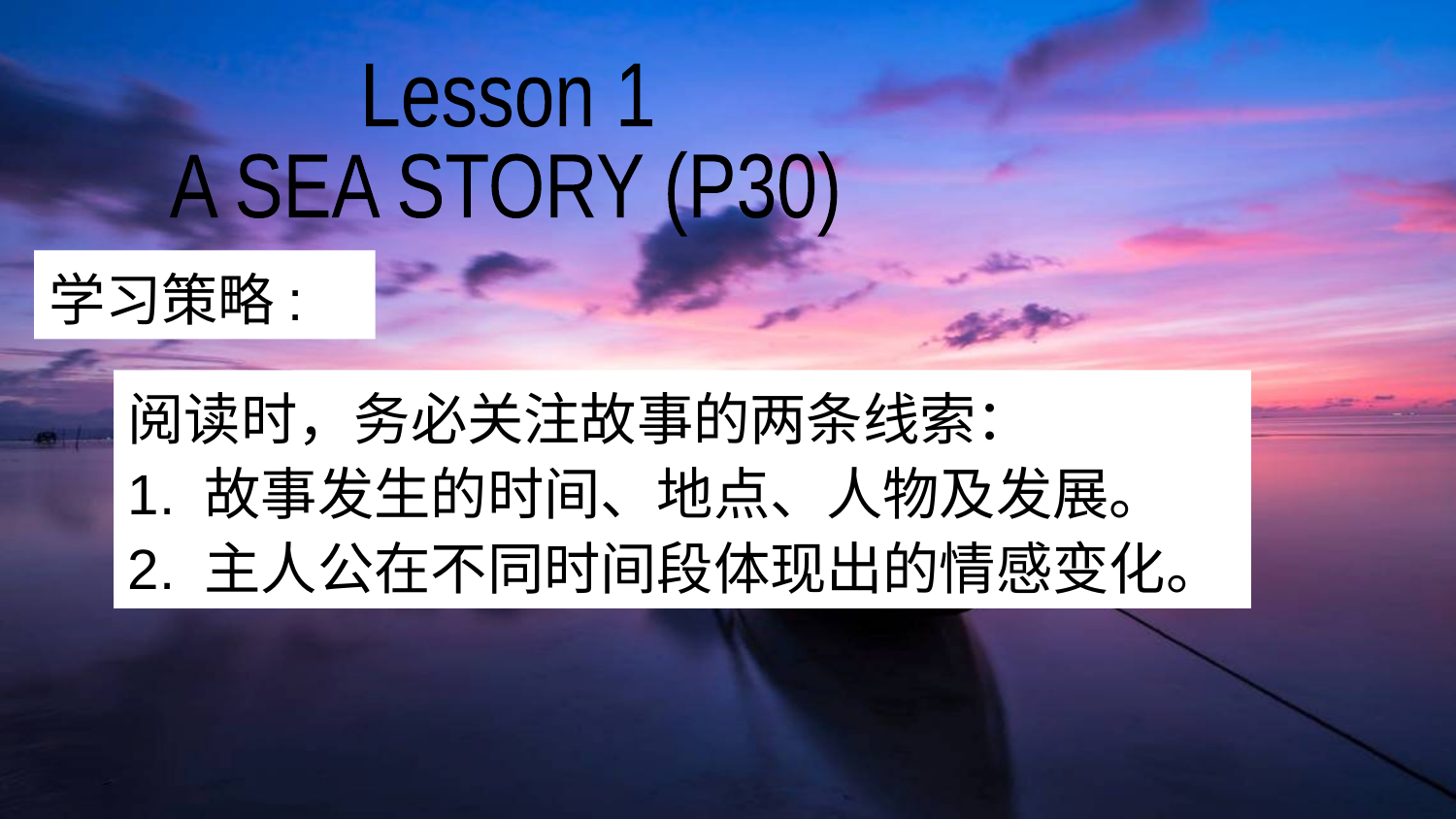

Lesson 1
A SEA STORY (P30)
学习策略:
阅读时，务必关注故事的两条线索：
1. 故事发生的时间、地点、人物及发展。
2. 主人公在不同时间段体现出的情感变化。